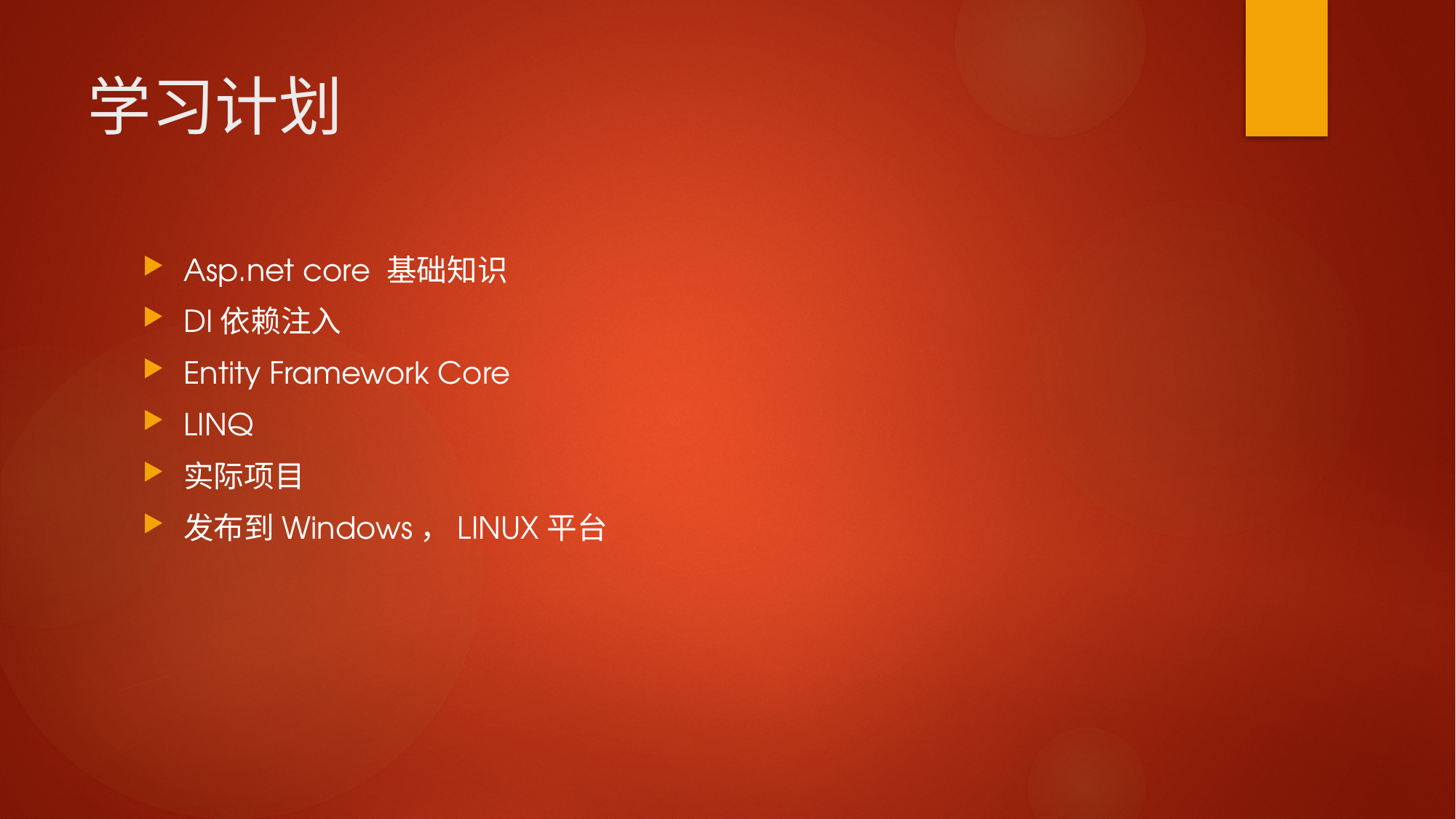

# 学习计划
Asp.net core 基础知识
DI依赖注入
Entity Framework Core
LINQ
实际项目
发布到Windows，LINUX平台